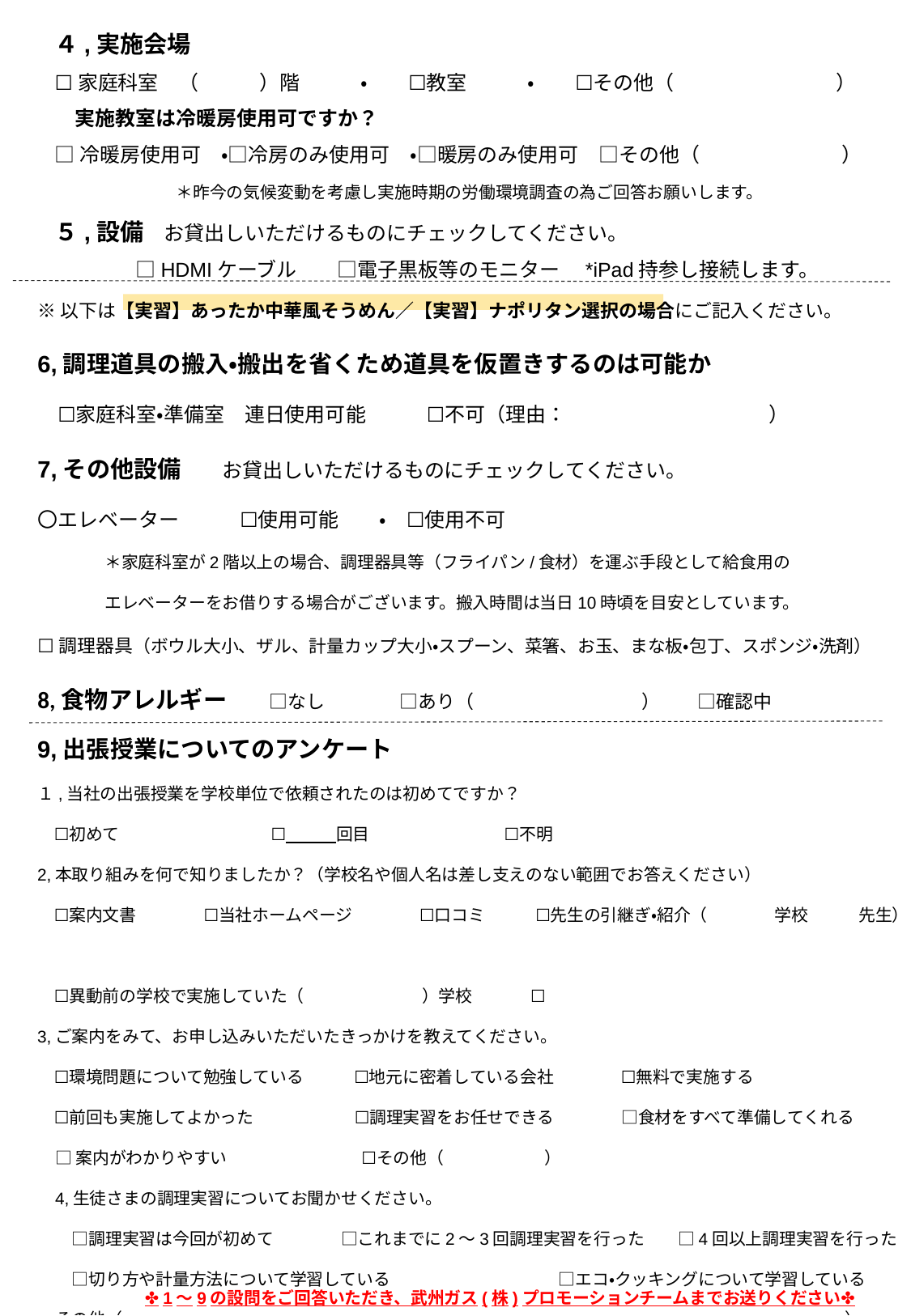

４,実施会場
☐家庭科室　（　　　）階　　　・　　☐教室　　　・　　☐その他（　　　　　　　　）
　実施教室は冷暖房使用可ですか？
□冷暖房使用可　・□冷房のみ使用可　・□暖房のみ使用可　□その他（　　　　　　　）
　　　　　　＊昨今の気候変動を考慮し実施時期の労働環境調査の為ご回答お願いします。
５,設備　お貸出しいただけるものにチェックしてください。
　　　　□HDMIケーブル　　□電子黒板等のモニター　*iPad持参し接続します。
※以下は【実習】あったか中華風そうめん／【実習】ナポリタン選択の場合にご記入ください。
6,調理道具の搬入・搬出を省くため道具を仮置きするのは可能か
　☐家庭科室・準備室　連日使用可能　　　☐不可（理由：　　　　　　　　　　）
7,その他設備　　お貸出しいただけるものにチェックしてください。
〇エレベーター　　　☐使用可能　　・　☐使用不可
　　　　＊家庭科室が2階以上の場合、調理器具等（フライパン/食材）を運ぶ手段として給食用の
　　　　エレベーターをお借りする場合がございます。搬入時間は当日10時頃を目安としています。
☐調理器具（ボウル大小、ザル、計量カップ大小・スプーン、菜箸、お玉、まな板・包丁、スポンジ・洗剤）
8,食物アレルギー　　□なし　　　　□あり（　　　　　　　　　）　　□確認中

9,出張授業についてのアンケート
１,当社の出張授業を学校単位で依頼されたのは初めてですか？
　☐初めて　　　　　　　　　☐　　　回目　　　　　　　　☐不明
2,本取り組みを何で知りましたか？（学校名や個人名は差し支えのない範囲でお答えください）
　☐案内文書　　　　☐当社ホームページ　　　　☐口コミ　　　☐先生の引継ぎ・紹介（　　　　学校　　　先生）
　☐異動前の学校で実施していた（　　　　　　　）学校　　　  ☐
3,ご案内をみて、お申し込みいただいたきっかけを教えてください。
　☐環境問題について勉強している　　　☐地元に密着している会社　　　　☐無料で実施する
　☐前回も実施してよかった　　　　　　☐調理実習をお任せできる　　　　□食材をすべて準備してくれる
□案内がわかりやすい　　　　　　　　☐その他（　　　　　　）
4,生徒さまの調理実習についてお聞かせください。
　□調理実習は今回が初めて　　　　□これまでに2～3回調理実習を行った　　□4回以上調理実習を行った
　□切り方や計量方法について学習している　　　　　　　　　　□エコ・クッキングについて学習している
その他（　　　　　　　　　　　　　　　　　　　　　　　　　　　　　　　　　　　　　　　　　　　）
　　　　　　✤1～9の設問をご回答いただき、武州ガス(株)プロモーションチームまでお送りください✤